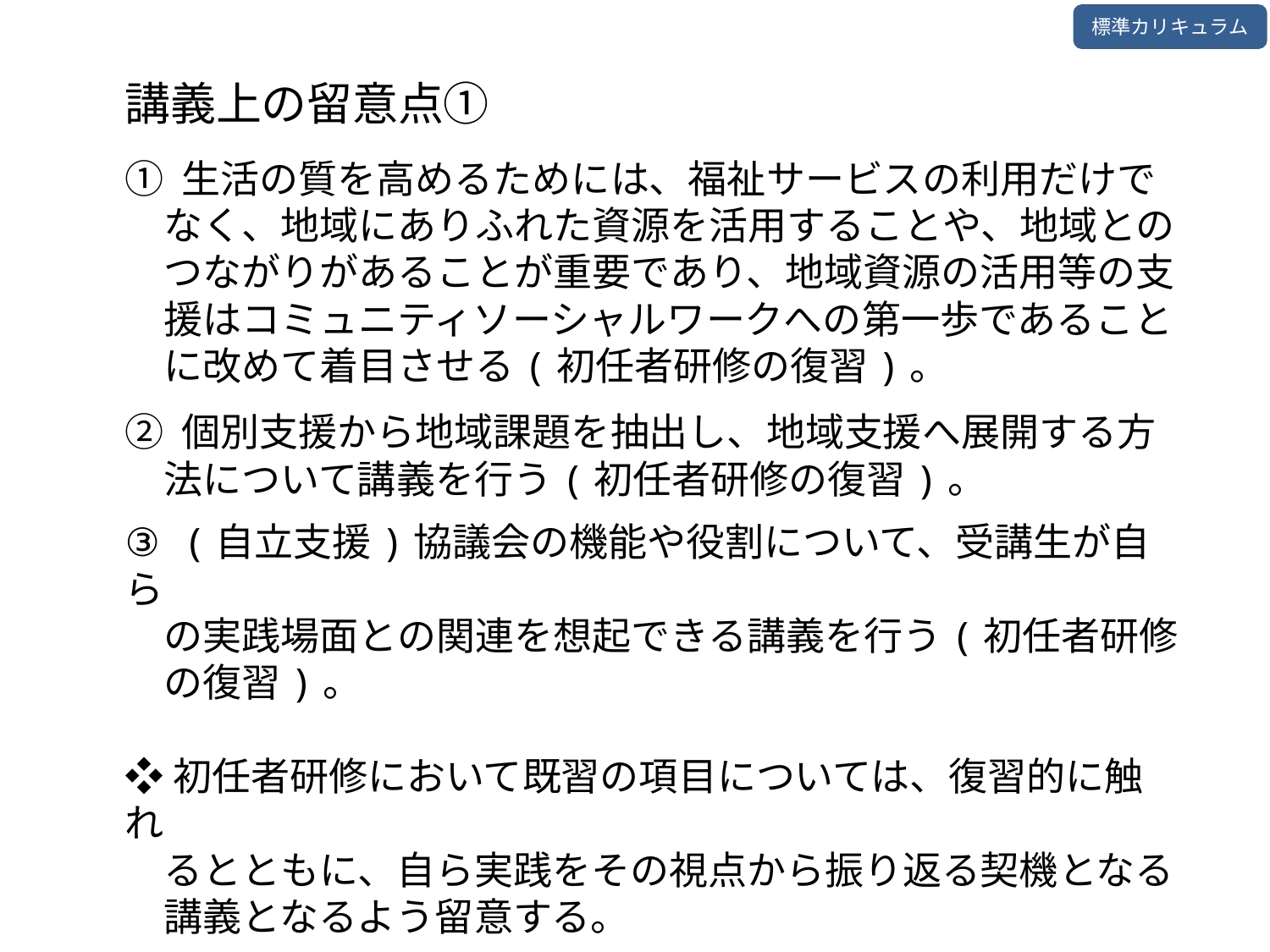

標準カリキュラム
講義上の留意点①

① 生活の質を高めるためには、福祉サービスの利用だけで
　なく、地域にありふれた資源を活用することや、地域との
　つながりがあることが重要であり、地域資源の活用等の支
　援はコミュニティソーシャルワークへの第一歩であること
　に改めて着目させる(初任者研修の復習)。

② 個別支援から地域課題を抽出し、地域支援へ展開する方
　法について講義を行う(初任者研修の復習)。

③ (自立支援)協議会の機能や役割について、受講生が自ら
　の実践場面との関連を想起できる講義を行う(初任者研修
　の復習)。

❖初任者研修において既習の項目については、復習的に触れ
　るとともに、自ら実践をその視点から振り返る契機となる
　講義となるよう留意する。